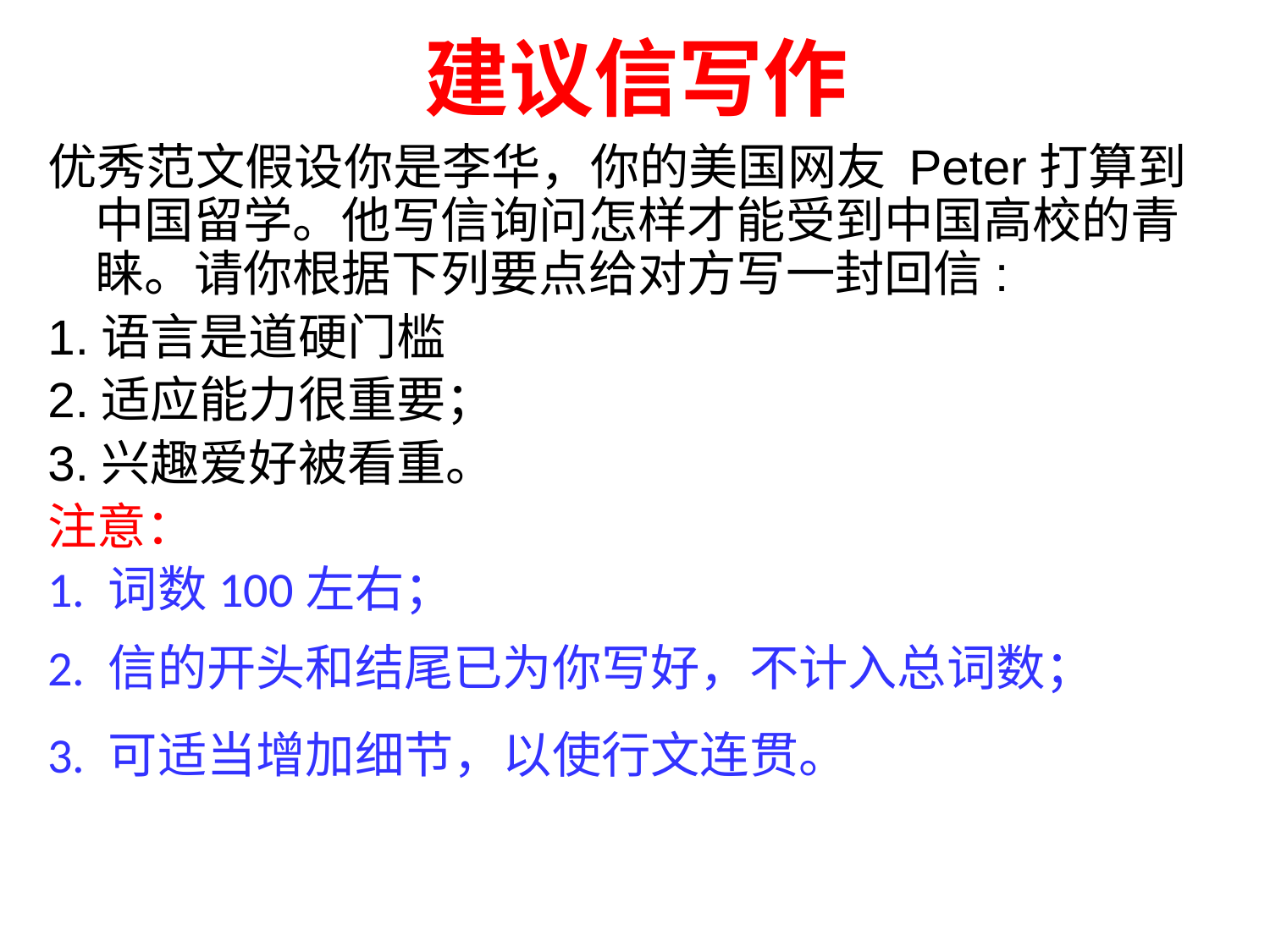

# 建议信写作
优秀范文假设你是李华，你的美国网友 Peter打算到中国留学。他写信询问怎样才能受到中国高校的青睐。请你根据下列要点给对方写一封回信:
1.语言是道硬门槛
2.适应能力很重要；
3.兴趣爱好被看重。
注意：
1. 词数100左右；
2. 信的开头和结尾已为你写好，不计入总词数；
3. 可适当增加细节，以使行文连贯。